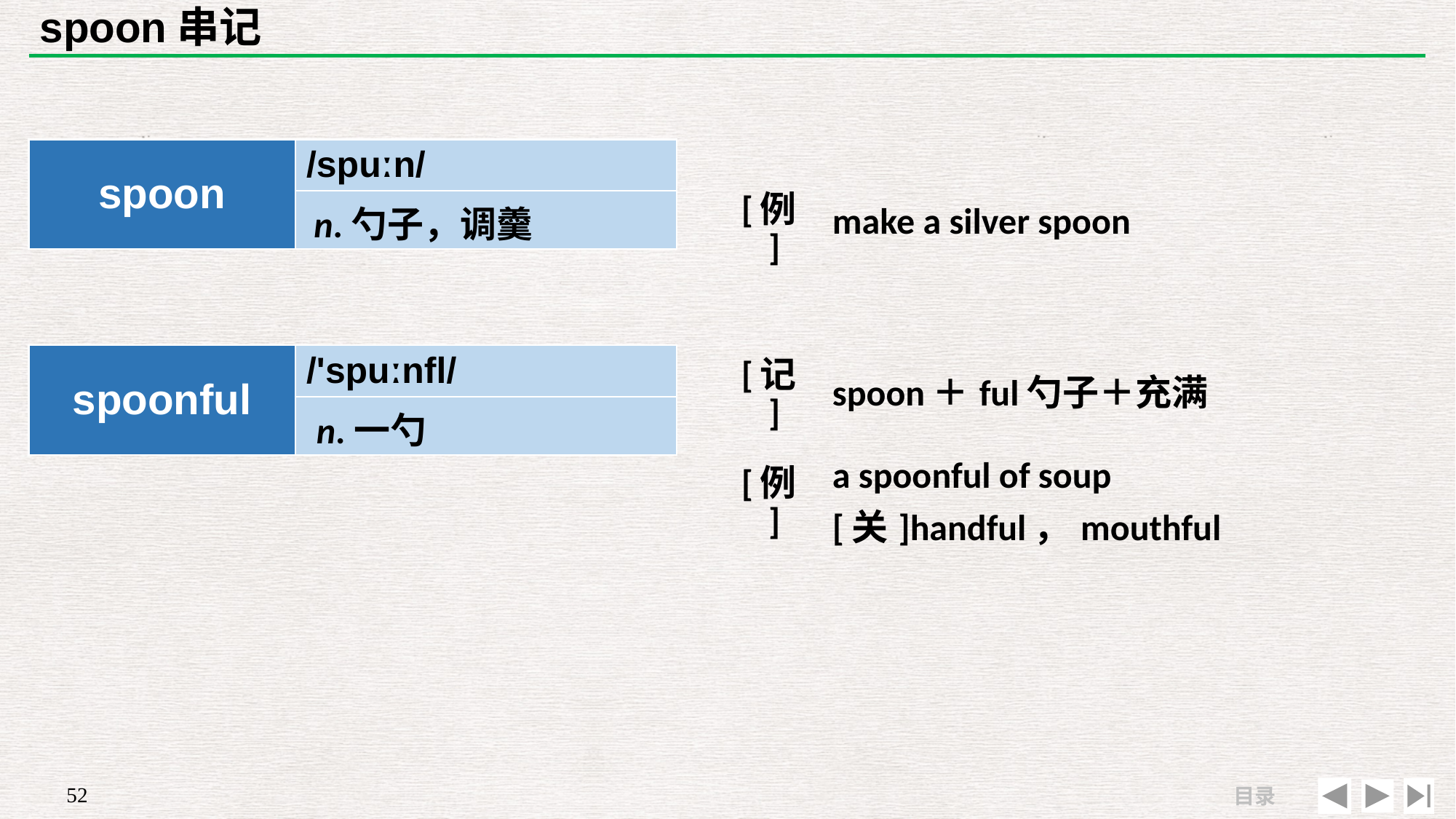

# spoon串记

|  |  |
| --- | --- |
| [例] | make a silver spoon |
| spoon | /spuːn/ |
| --- | --- |
|  |  |
n.勺子，调羹
| [记] | spoon＋ful勺子＋充满 |
| --- | --- |
| [例] | a spoonful of soup　 [关]handful，mouthful |
| spoonful | /'spuːnfl/ |
| --- | --- |
|  |  |
n.一勺